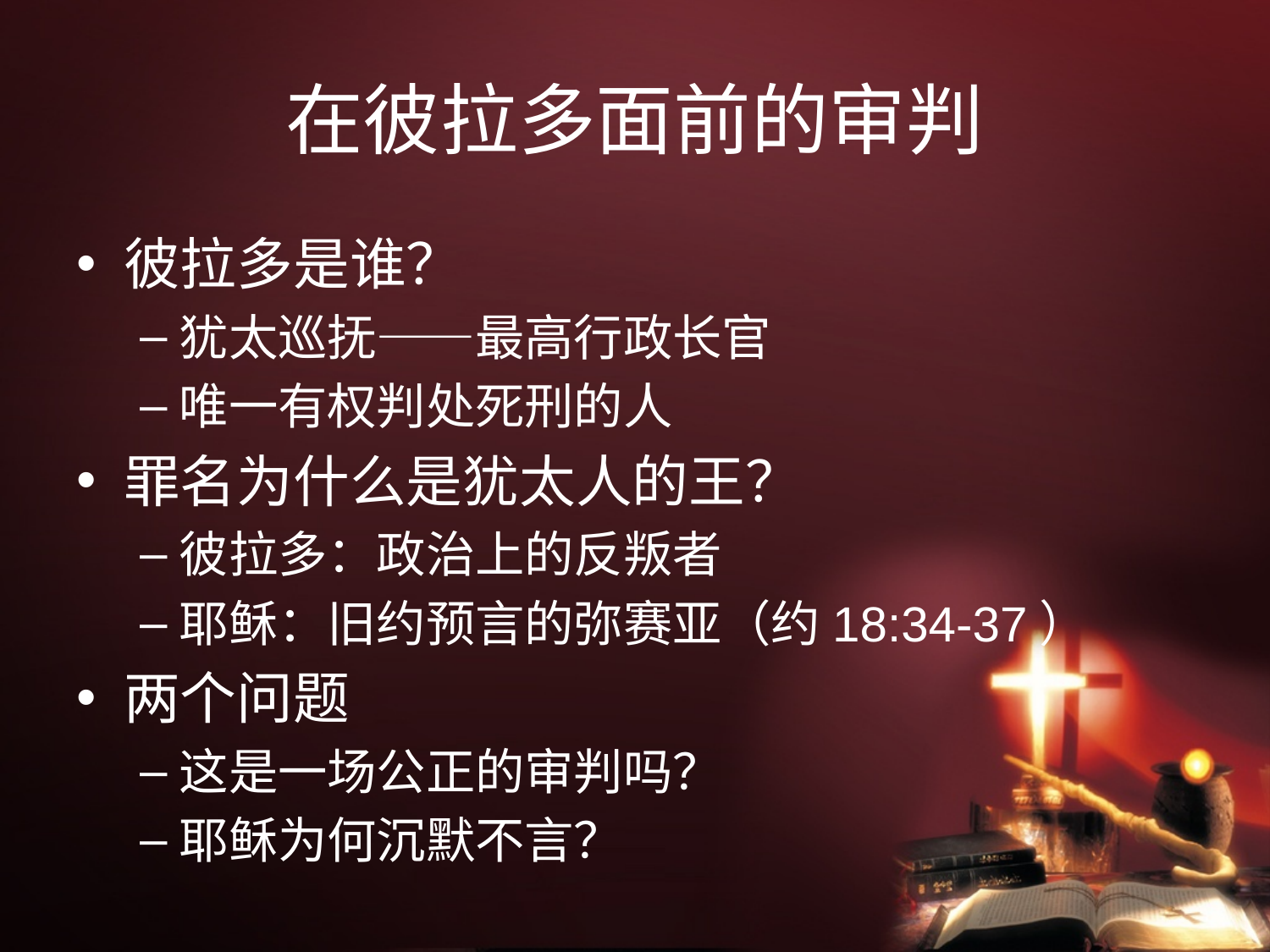

# 在彼拉多面前的审判
彼拉多是谁？
犹太巡抚——最高行政长官
唯一有权判处死刑的人
罪名为什么是犹太人的王？
彼拉多：政治上的反叛者
耶稣：旧约预言的弥赛亚（约18:34-37）
两个问题
这是一场公正的审判吗？
耶稣为何沉默不言？